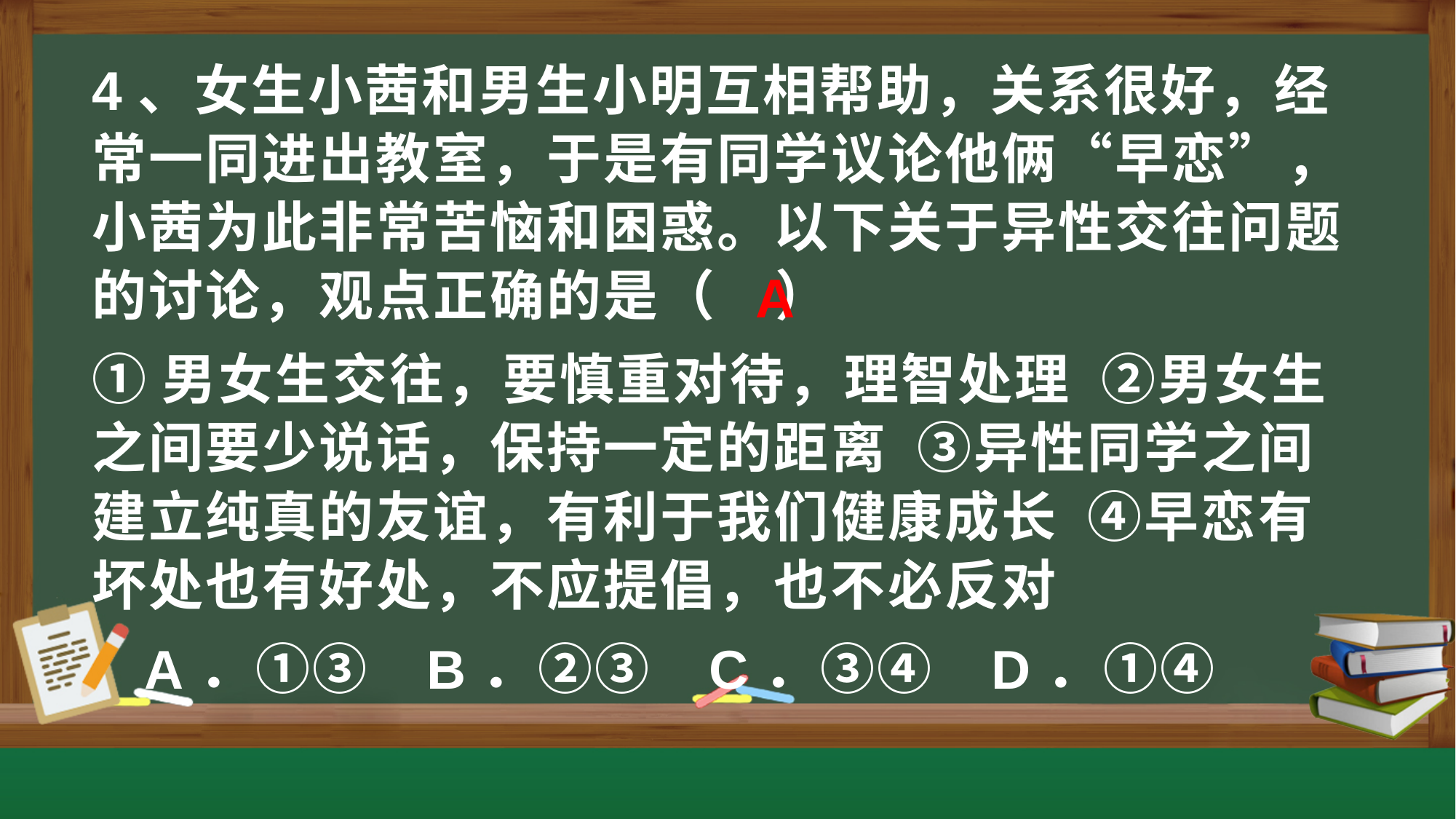

4、女生小茜和男生小明互相帮助，关系很好，经常一同进出教室，于是有同学议论他俩“早恋”，小茜为此非常苦恼和困惑。以下关于异性交往问题的讨论，观点正确的是（    ）
①男女生交往，要慎重对待，理智处理  ②男女生之间要少说话，保持一定的距离  ③异性同学之间建立纯真的友谊，有利于我们健康成长  ④早恋有坏处也有好处，不应提倡，也不必反对
   A．①③   B．②③   C．③④   D．①④
A